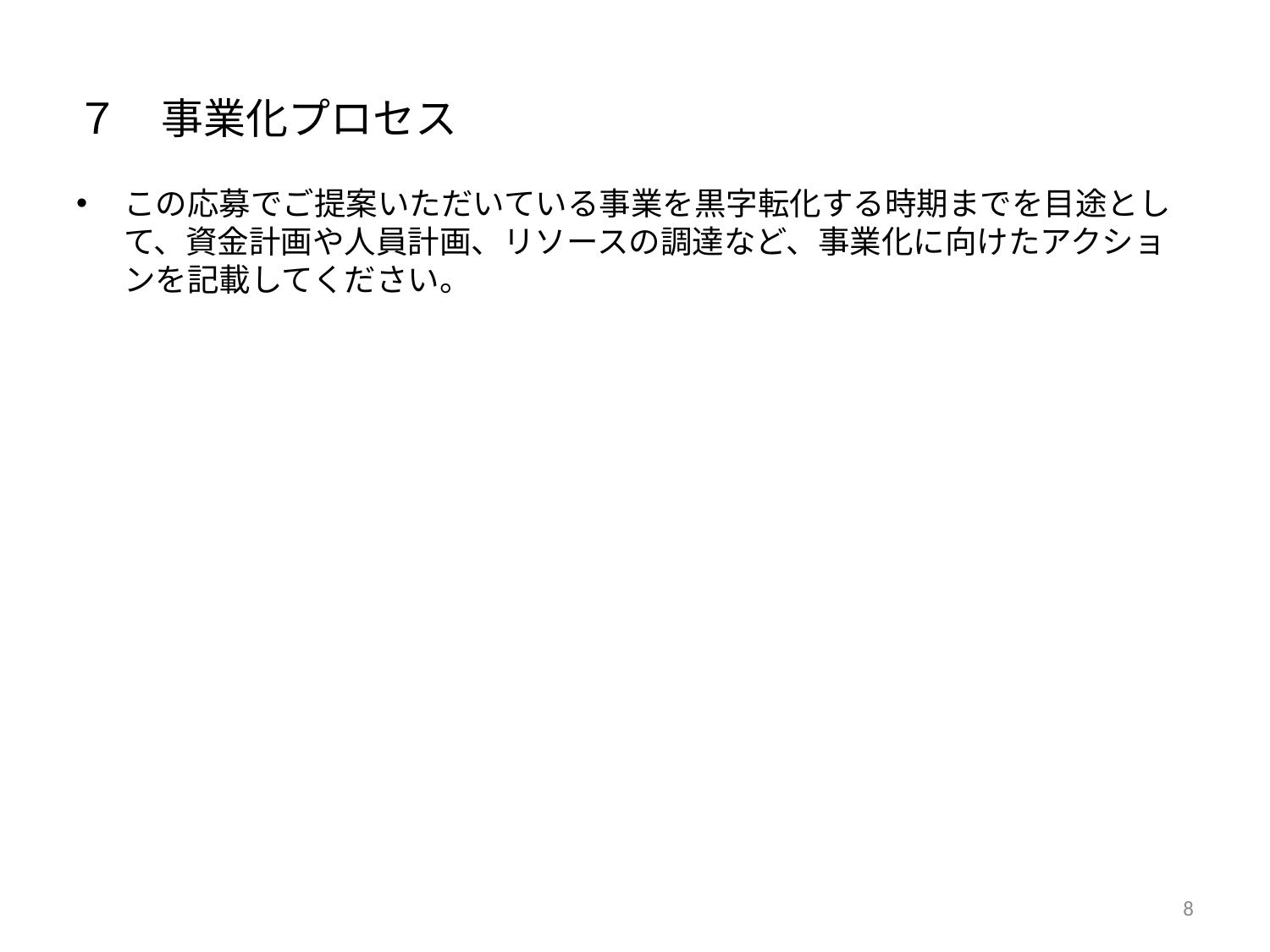

# ７　事業化プロセス
この応募でご提案いただいている事業を黒字転化する時期までを目途として、資金計画や人員計画、リソースの調達など、事業化に向けたアクションを記載してください。
8